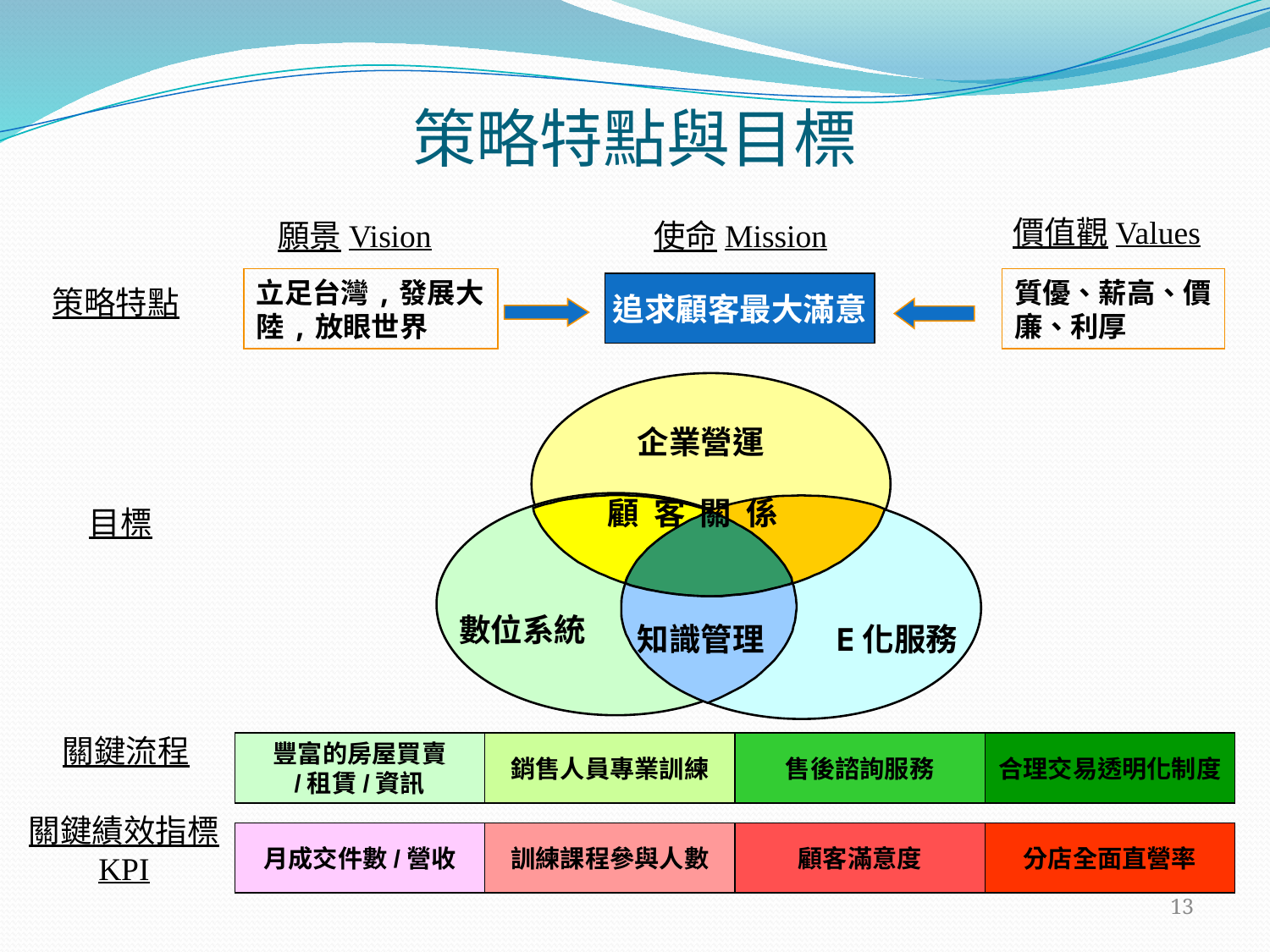

策略特點與目標

價值觀Values
願景Vision
使命Mission
立足台灣,發展大陸,放眼世界
質優、薪高、價廉、利厚
追求顧客最大滿意

策略特點

企業營運
數位系統
知識管理
E化服務
顧  客  關  係

目標
關鍵流程
豐富的房屋買賣
/租賃/資訊
銷售人員專業訓練
售後諮詢服務
合理交易透明化制度
關鍵績效指標
KPI
月成交件數/營收
訓練課程參與人數
顧客滿意度
分店全面直營率
13